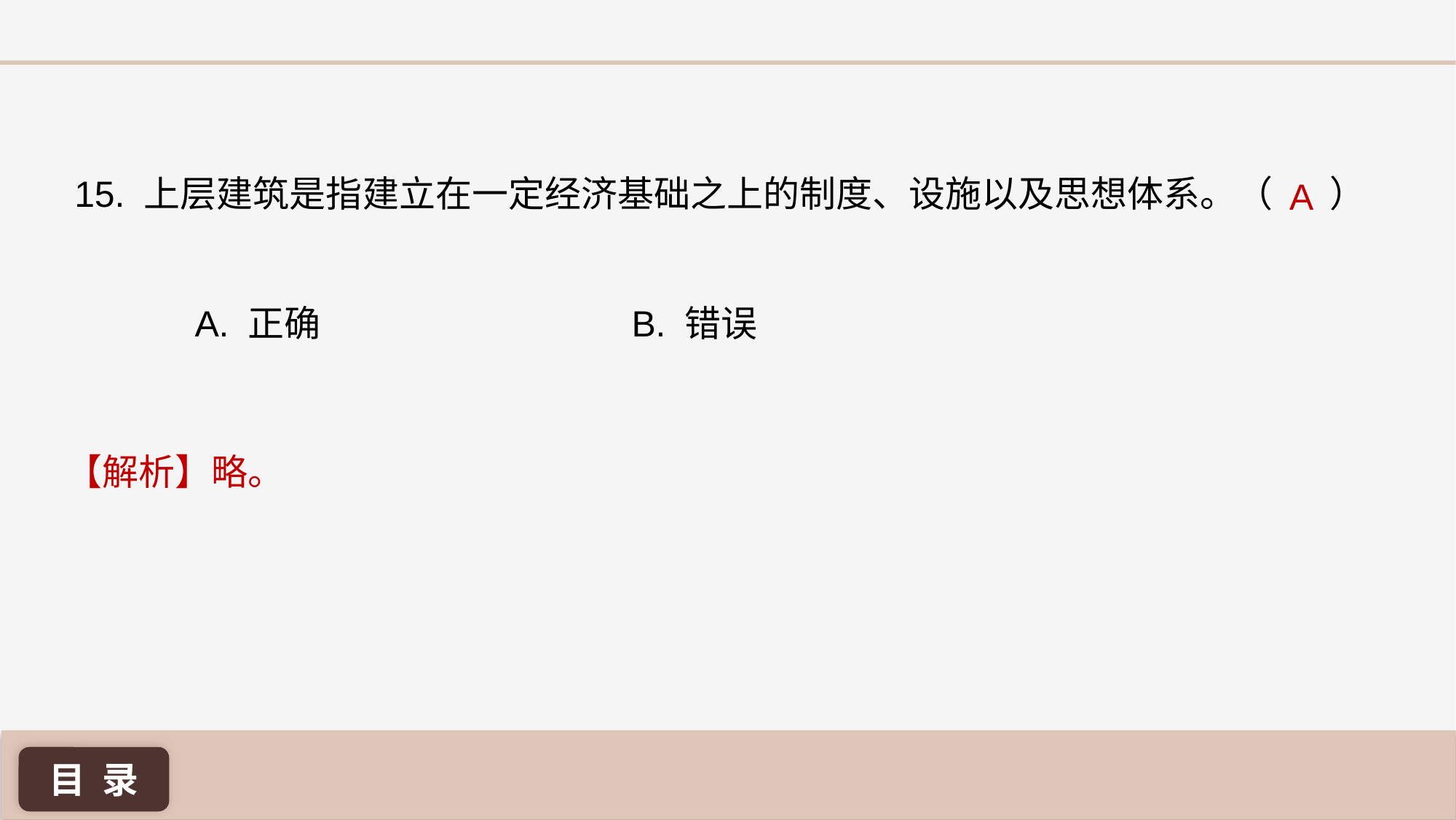

A
15. 上层建筑是指建立在一定经济基础之上的制度、设施以及思想体系。（       ）
A. 正确 			B. 错误
【解析】略。